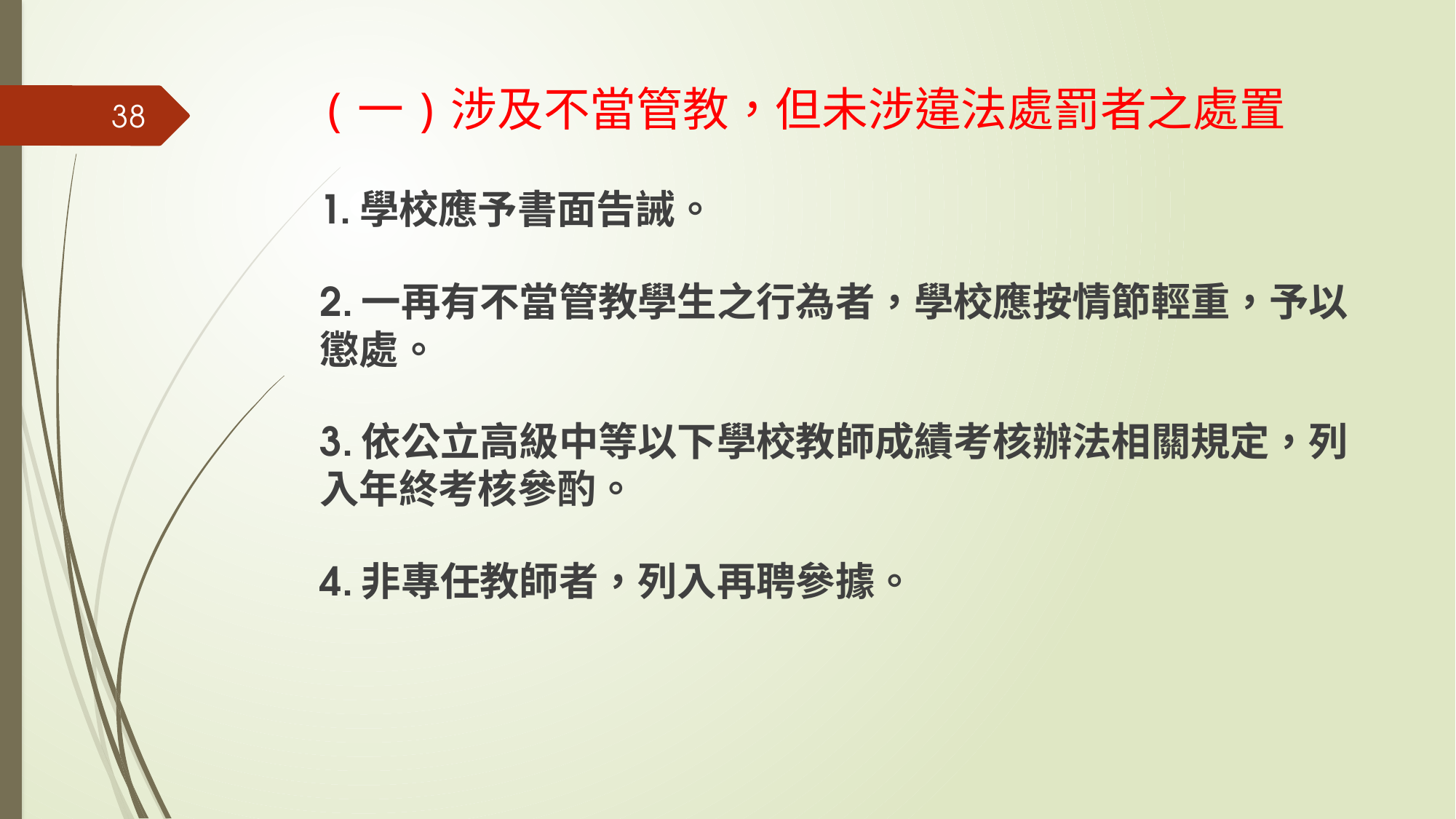

# (一)涉及不當管教，但未涉違法處罰者之處置
38
1.學校應予書面告誡。
2.一再有不當管教學生之行為者，學校應按情節輕重，予以懲處。
3.依公立高級中等以下學校教師成績考核辦法相關規定，列入年終考核參酌。
4.非專任教師者，列入再聘參據。